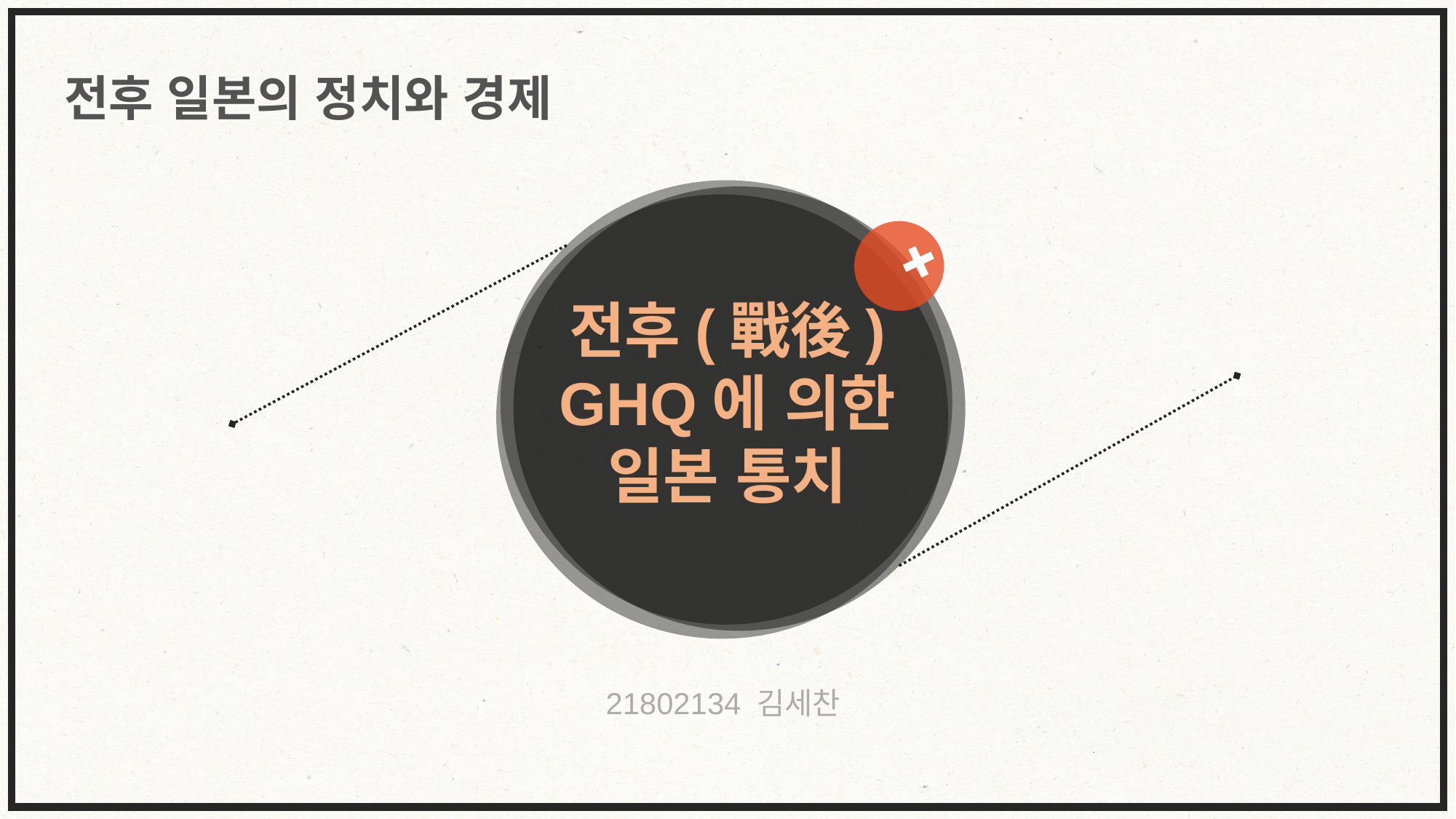

전후 일본의 정치와 경제

전후(戰後)
GHQ에 의한
일본 통치
21802134 김세찬